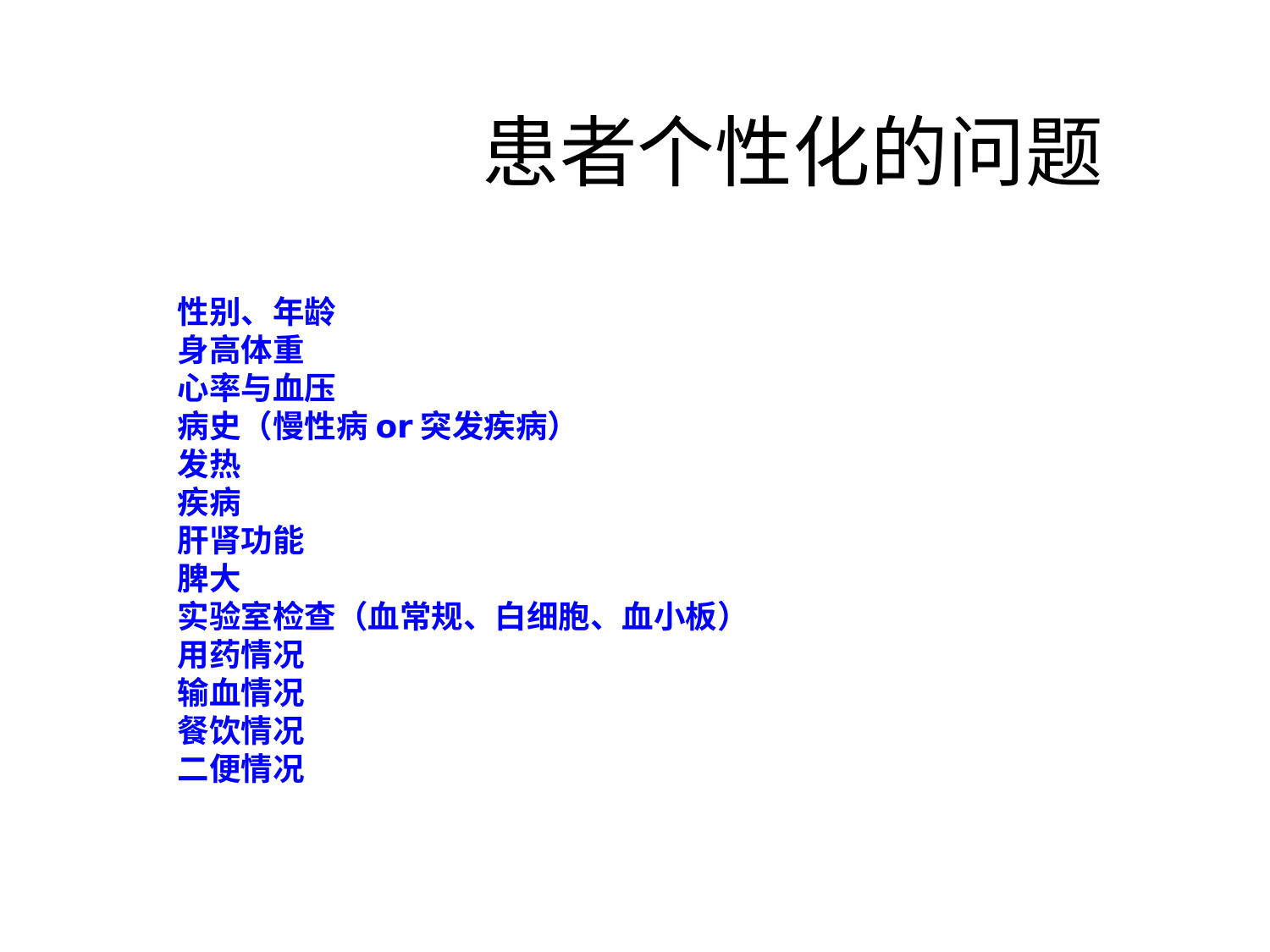

患者个性化的问题
性别、年龄
身高体重
心率与血压
病史（慢性病or突发疾病）
发热
疾病
肝肾功能
脾大
实验室检查（血常规、白细胞、血小板）
用药情况
输血情况
餐饮情况
二便情况